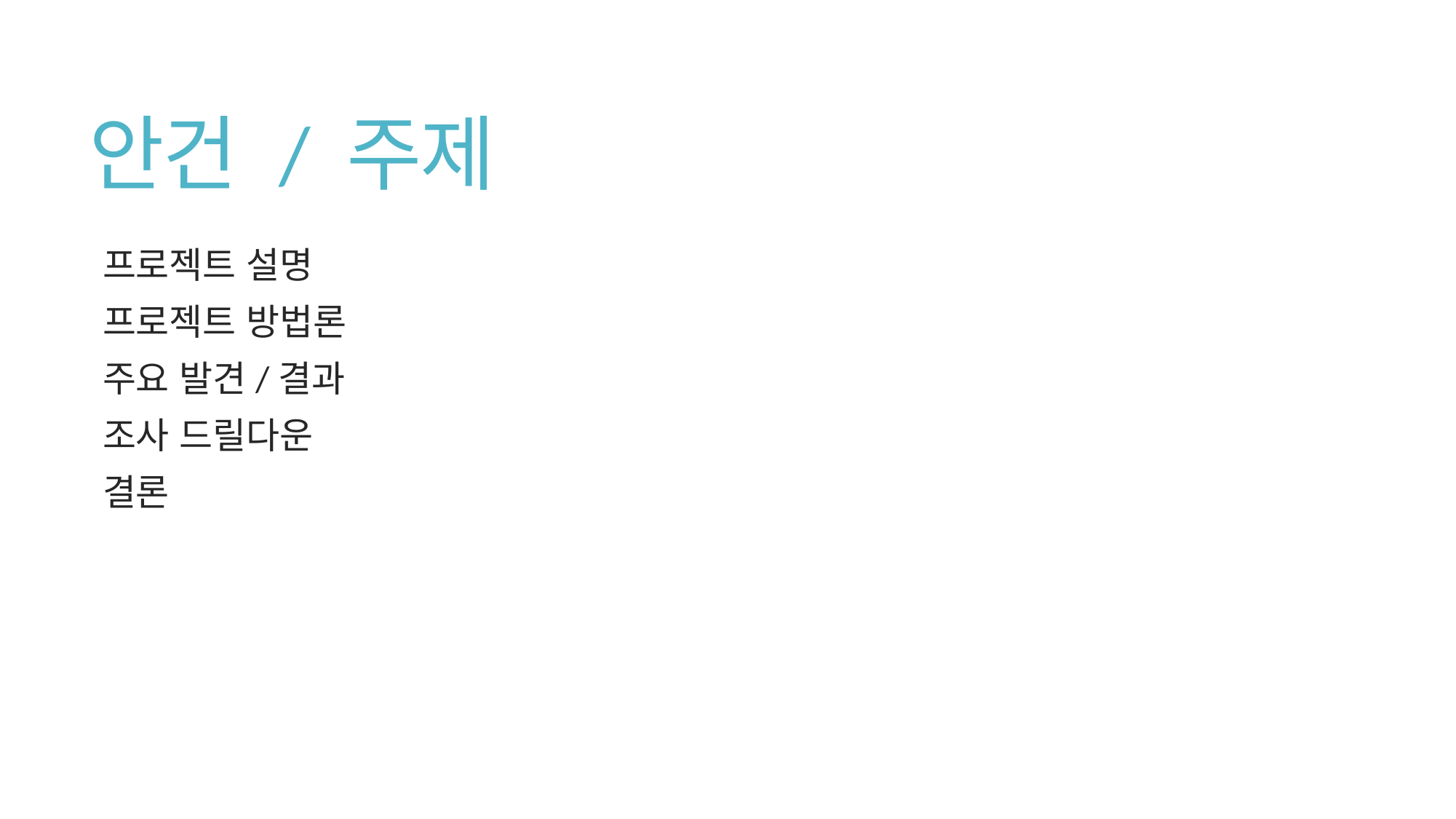

# 안건 / 주제
프로젝트 설명
프로젝트 방법론
주요 발견/결과
조사 드릴다운
결론